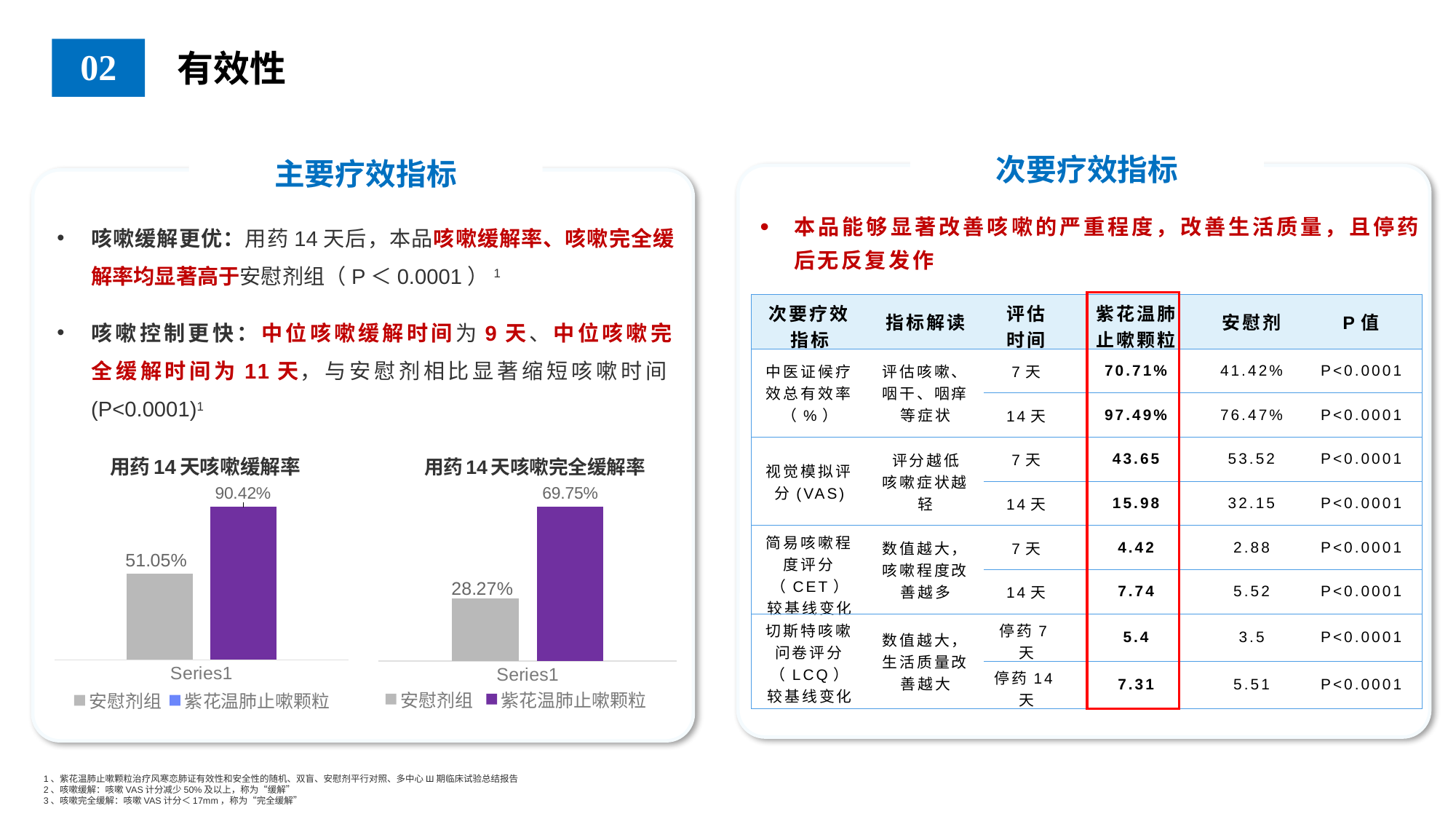

02
有效性
次要疗效指标
主要疗效指标

咳嗽缓解更优：用药14天后，本品咳嗽缓解率、咳嗽完全缓解率均显著高于安慰剂组（P＜0.0001）1
咳嗽控制更快：中位咳嗽缓解时间为9天、中位咳嗽完全缓解时间为11天，与安慰剂相比显著缩短咳嗽时间(P<0.0001)1
用药14天咳嗽完全缓解率

### Chart

| Category | 安慰剂组 | 紫花温肺止嗽颗粒  |
|---|---|---|
|  | 0.2827 | 0.6975 |
用药14天咳嗽缓解率

### Chart

| Category | 安慰剂组 | 紫花温肺止嗽颗粒  |
|---|---|---|
|  | 0.5105 | 0.9042 |
本品能够显著改善咳嗽的严重程度，改善生活质量，且停药后无反复发作

| 次要疗效指标 | 指标解读 | 评估 时间 | 紫花温肺 止嗽颗粒 | 安慰剂 | P值 |
| --- | --- | --- | --- | --- | --- |
| 中医证候疗效总有效率（%） | 评估咳嗽、咽干、咽痒等症状 | 7天 | 70.71% | 41.42% | P<0.0001 |
|  |  | 14天 | 97.49% | 76.47% | P<0.0001 |
| 视觉模拟评分(VAS) | 评分越低 咳嗽症状越轻 | 7天 | 43.65 | 53.52 | P<0.0001 |
|  |  | 14天 | 15.98 | 32.15 | P<0.0001 |
| 简易咳嗽程度评分（CET） 较基线变化 | 数值越大，咳嗽程度改善越多 | 7天 | 4.42 | 2.88 | P<0.0001 |
|  |  | 14天 | 7.74 | 5.52 | P<0.0001 |
| 切斯特咳嗽问卷评分（LCQ） 较基线变化 | 数值越大，生活质量改善越大 | 停药7天 | 5.4 | 3.5 | P<0.0001 |
|  |  | 停药14天 | 7.31 | 5.51 | P<0.0001 |
1、紫花温肺止嗽颗粒治疗风寒恋肺证有效性和安全性的随机、双盲、安慰剂平行对照、多中心Ш期临床试验总结报告
2、咳嗽缓解：咳嗽VAS计分减少50%及以上，称为“缓解”
3、咳嗽完全缓解：咳嗽VAS计分＜17mm，称为“完全缓解”